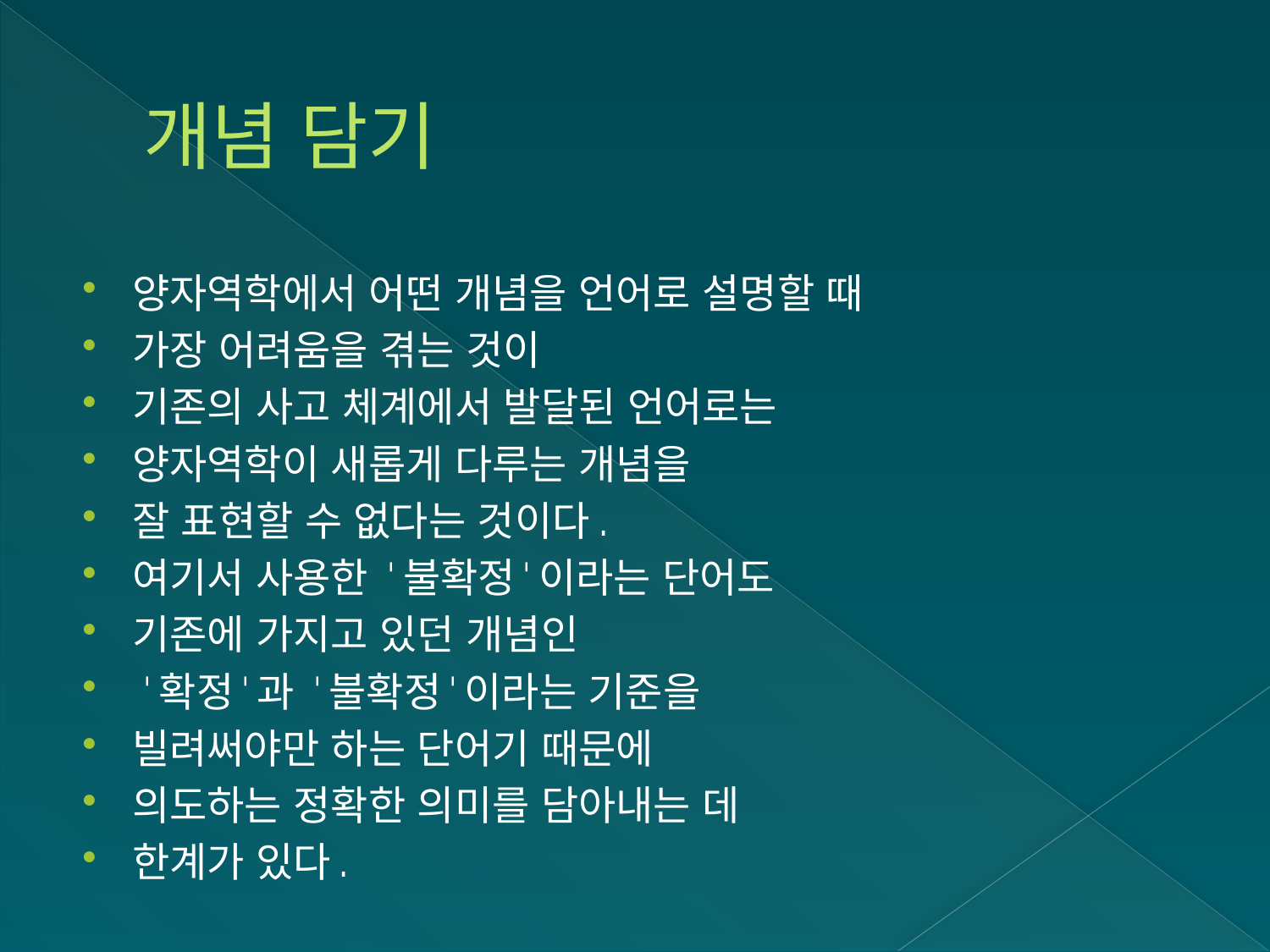

# 개념 담기
양자역학에서 어떤 개념을 언어로 설명할 때
가장 어려움을 겪는 것이
기존의 사고 체계에서 발달된 언어로는
양자역학이 새롭게 다루는 개념을
잘 표현할 수 없다는 것이다.
여기서 사용한 '불확정'이라는 단어도
기존에 가지고 있던 개념인
 '확정'과 '불확정'이라는 기준을
빌려써야만 하는 단어기 때문에
의도하는 정확한 의미를 담아내는 데
한계가 있다.